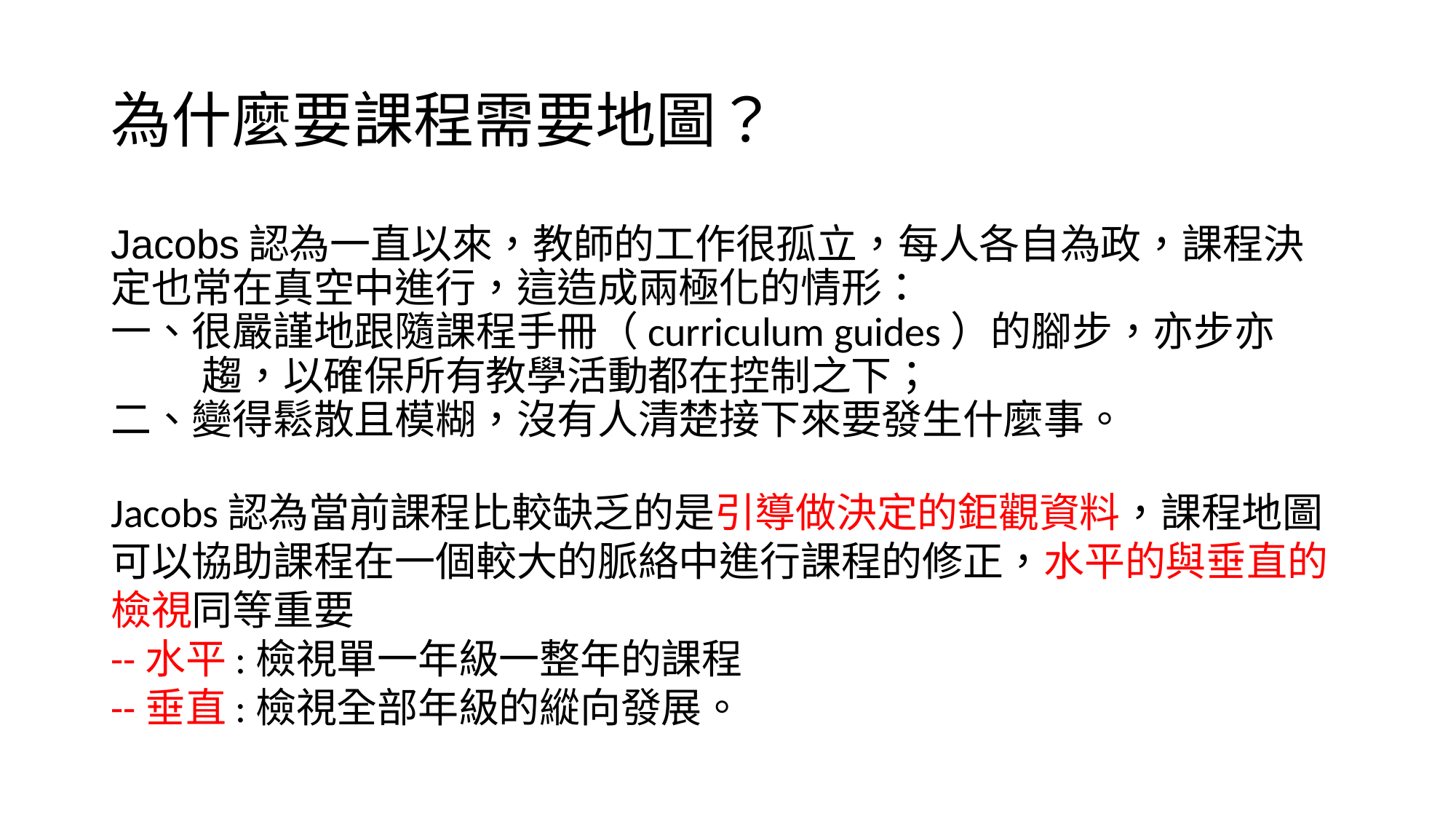

# 為什麼要課程需要地圖？
Jacobs認為一直以來，教師的工作很孤立，每人各自為政，課程決定也常在真空中進行，這造成兩極化的情形：
一、很嚴謹地跟隨課程手冊（curriculum guides）的腳步，亦步亦
         趨，以確保所有教學活動都在控制之下；
二、變得鬆散且模糊，沒有人清楚接下來要發生什麼事。

Jacobs認為當前課程比較缺乏的是引導做決定的鉅觀資料，課程地圖可以協助課程在一個較大的脈絡中進行課程的修正，水平的與垂直的檢視同等重要
--水平:檢視單一年級一整年的課程
--垂直:檢視全部年級的縱向發展。